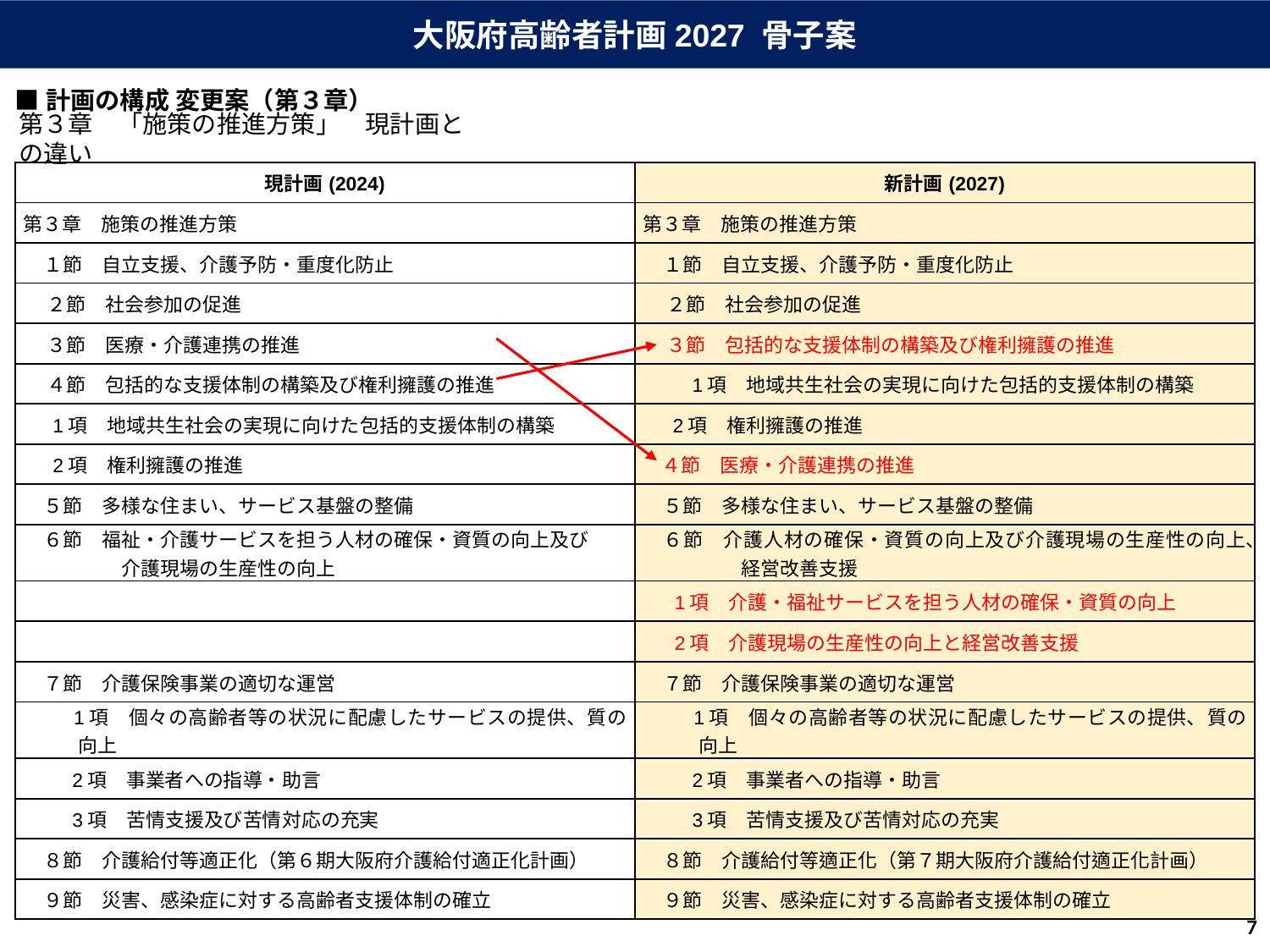

大阪府高齢者計画2027 骨子案
■計画の構成 変更案（第３章）
第３章　「施策の推進方策」　現計画との違い
| 現計画(2024) | 新計画(2027) |
| --- | --- |
| 第３章　施策の推進方策 | 第３章　施策の推進方策 |
| １節　自立支援、介護予防・重度化防止 | １節　自立支援、介護予防・重度化防止 |
| ２節　社会参加の促進 | ２節　社会参加の促進 |
| ３節　医療・介護連携の推進 | ３節　包括的な支援体制の構築及び権利擁護の推進 |
| ４節　包括的な支援体制の構築及び権利擁護の推進 | 1項　地域共生社会の実現に向けた包括的支援体制の構築 |
| 1項　地域共生社会の実現に向けた包括的支援体制の構築 | 2項　権利擁護の推進 |
| 2項　権利擁護の推進 | ４節　医療・介護連携の推進 |
| ５節　多様な住まい、サービス基盤の整備 | ５節　多様な住まい、サービス基盤の整備 |
| ６節　福祉・介護サービスを担う人材の確保・資質の向上及び 　　　　介護現場の生産性の向上 | ６節　介護人材の確保・資質の向上及び介護現場の生産性の向上、 　　　　経営改善支援 |
|  | 1項　介護・福祉サービスを担う人材の確保・資質の向上 |
|  | 2項　介護現場の生産性の向上と経営改善支援 |
| ７節　介護保険事業の適切な運営 | ７節　介護保険事業の適切な運営 |
| 1項　個々の高齢者等の状況に配慮したサービスの提供、質の向上 | 1項　個々の高齢者等の状況に配慮したサービスの提供、質の向上 |
| 2項　事業者への指導・助言 | 2項　事業者への指導・助言 |
| 3項　苦情支援及び苦情対応の充実 | 3項　苦情支援及び苦情対応の充実 |
| ８節　介護給付等適正化（第６期大阪府介護給付適正化計画） | ８節　介護給付等適正化（第７期大阪府介護給付適正化計画） |
| ９節　災害、感染症に対する高齢者支援体制の確立 | ９節　災害、感染症に対する高齢者支援体制の確立 |

7